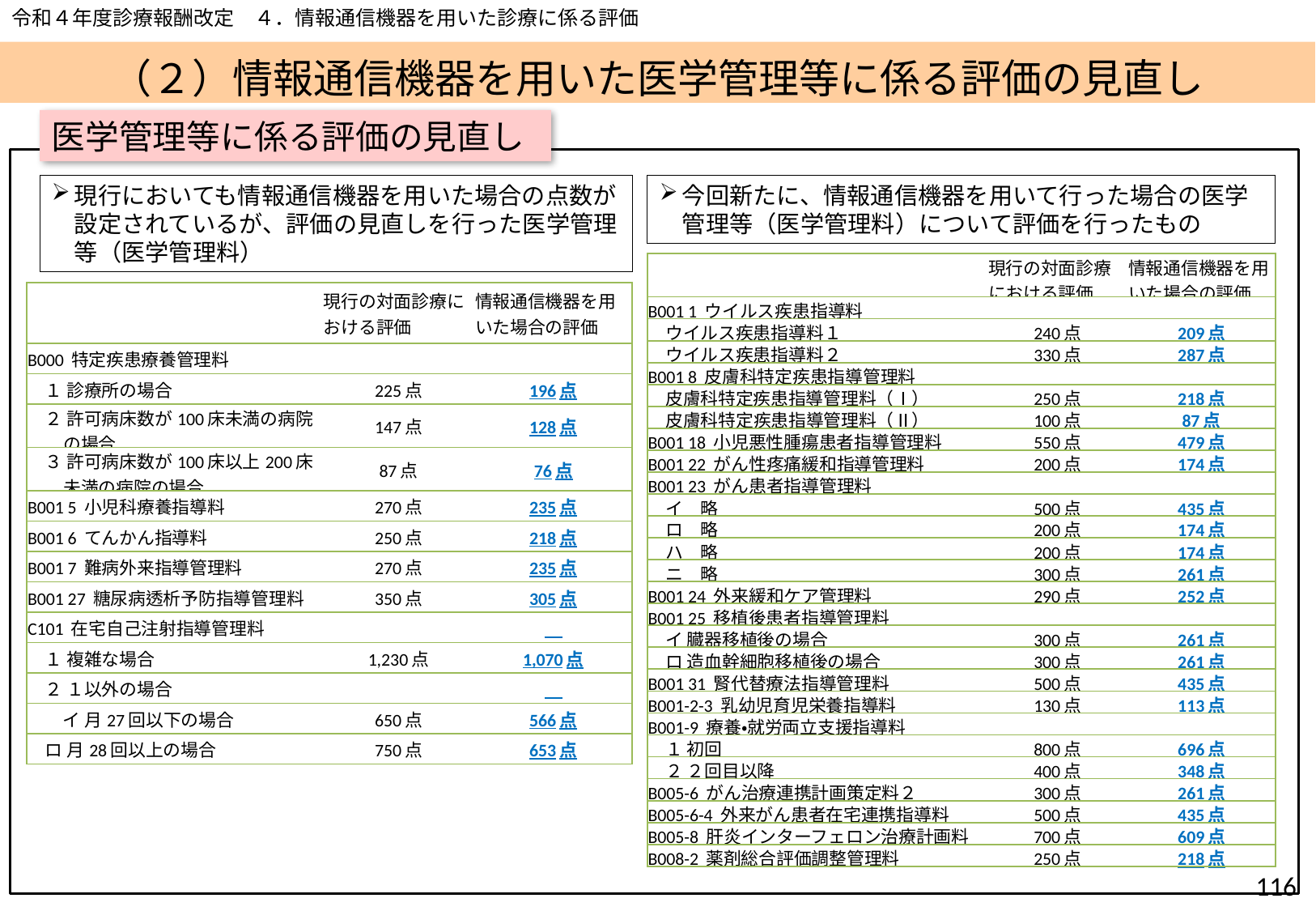

令和４年度診療報酬改定　４．情報通信機器を用いた診療に係る評価

#
（２）情報通信機器を用いた医学管理等に係る評価の見直し
医学管理等に係る評価の見直し

現行においても情報通信機器を用いた場合の点数が設定されているが、評価の見直しを行った医学管理等（医学管理料）
今回新たに、情報通信機器を用いて行った場合の医学管理等（医学管理料）について評価を行ったもの
|  | 現行の対面診療における評価 | 情報通信機器を用いた場合の評価 |
| --- | --- | --- |
| B001 1 ウイルス疾患指導料 |  |  |
| ウイルス疾患指導料１ | 240点 | 209点 |
| ウイルス疾患指導料２ | 330点 | 287点 |
| B001 8 皮膚科特定疾患指導管理料 |  |  |
| 皮膚科特定疾患指導管理料（Ⅰ） | 250点 | 218点 |
| 皮膚科特定疾患指導管理料（Ⅱ） | 100点 | 87点 |
| B001 18 小児悪性腫瘍患者指導管理料 | 550点 | 479点 |
| B001 22 がん性疼痛緩和指導管理料 | 200点 | 174点 |
| B001 23 がん患者指導管理料 |  |  |
| イ　略 | 500点 | 435点 |
| ロ　略 | 200点 | 174点 |
| ハ　略 | 200点 | 174点 |
| ニ　略 | 300点 | 261点 |
| B001 24 外来緩和ケア管理料 | 290点 | 252点 |
| B001 25 移植後患者指導管理料 |  |  |
| イ 臓器移植後の場合 | 300点 | 261点 |
| ロ 造血幹細胞移植後の場合 | 300点 | 261点 |
| B001 31 腎代替療法指導管理料 | 500点 | 435点 |
| B001-2-3 乳幼児育児栄養指導料 | 130点 | 113点 |
| B001-9 療養・就労両立支援指導料 |  |  |
| １ 初回 | 800点 | 696点 |
| ２ ２回目以降 | 400点 | 348点 |
| B005-6 がん治療連携計画策定料２ | 300点 | 261点 |
| B005-6-4 外来がん患者在宅連携指導料 | 500点 | 435点 |
| B005-8 肝炎インターフェロン治療計画料 | 700点 | 609点 |
| B008-2 薬剤総合評価調整管理料 | 250点 | 218点 |
|  | 現行の対面診療における評価 | 情報通信機器を用いた場合の評価 |
| --- | --- | --- |
| B000 特定疾患療養管理料 |  |  |
| １ 診療所の場合 | 225点 | 196点 |
| ２ 許可病床数が100床未満の病院の場合 | 147点 | 128点 |
| ３ 許可病床数が100床以上200床未満の病院の場合 | 87点 | 76点 |
| B001 5 小児科療養指導料 | 270点 | 235点 |
| B001 6 てんかん指導料 | 250点 | 218点 |
| B001 7 難病外来指導管理料 | 270点 | 235点 |
| B001 27 糖尿病透析予防指導管理料 | 350点 | 305点 |
| C101 在宅自己注射指導管理料 |  |  |
| １ 複雑な場合 | 1,230点 | 1,070点 |
| ２ １以外の場合 |  |  |
| イ 月27回以下の場合 | 650点 | 566点 |
| ロ 月28回以上の場合 | 750点 | 653点 |
116